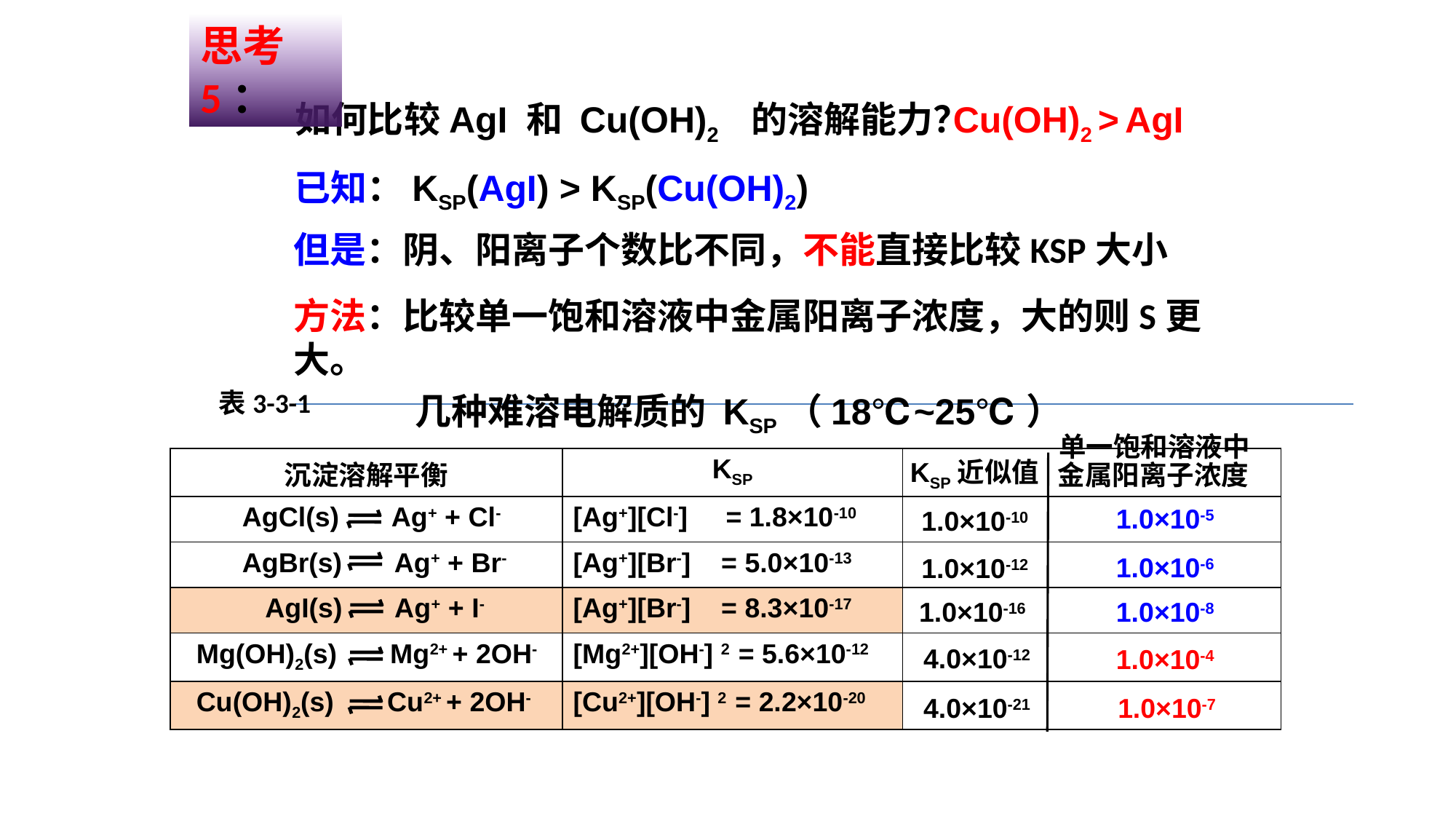

思考5：
如何比较AgI 和 Cu(OH)2    的溶解能力？
Cu(OH)2 > AgI
已知：KSP(AgI) > KSP(Cu(OH)2)
但是：阴、阳离子个数比不同，不能直接比较KSP大小
方法：比较单一饱和溶液中金属阳离子浓度，大的则S更大。
表3-3-1
几种难溶电解质的 KSP（18℃~25℃）
单一饱和溶液中
| 沉淀溶解平衡 | KSP |  |
| --- | --- | --- |
| AgCl(s) Ag+ + Cl- | [Ag+][Cl-] = 1.8×10-10 |  |
| AgBr(s) Ag+ + Br- | [Ag+][Br-] = 5.0×10-13 |  |
| AgI(s) Ag+ + I- | [Ag+][Br-] = 8.3×10-17 |  |
| Mg(OH)2(s) Mg2+ + 2OH- | [Mg2+][OH-] 2 = 5.6×10-12 |  |
| Cu(OH)2(s) Cu2+ + 2OH- | [Cu2+][OH-] 2 = 2.2×10-20 |  |
KSP近似值
金属阳离子浓度
1.0×10-5
1.0×10-10

1.0×10-6
1.0×10-12

1.0×10-16
1.0×10-8

4.0×10-12
1.0×10-4

4.0×10-21
1.0×10-7